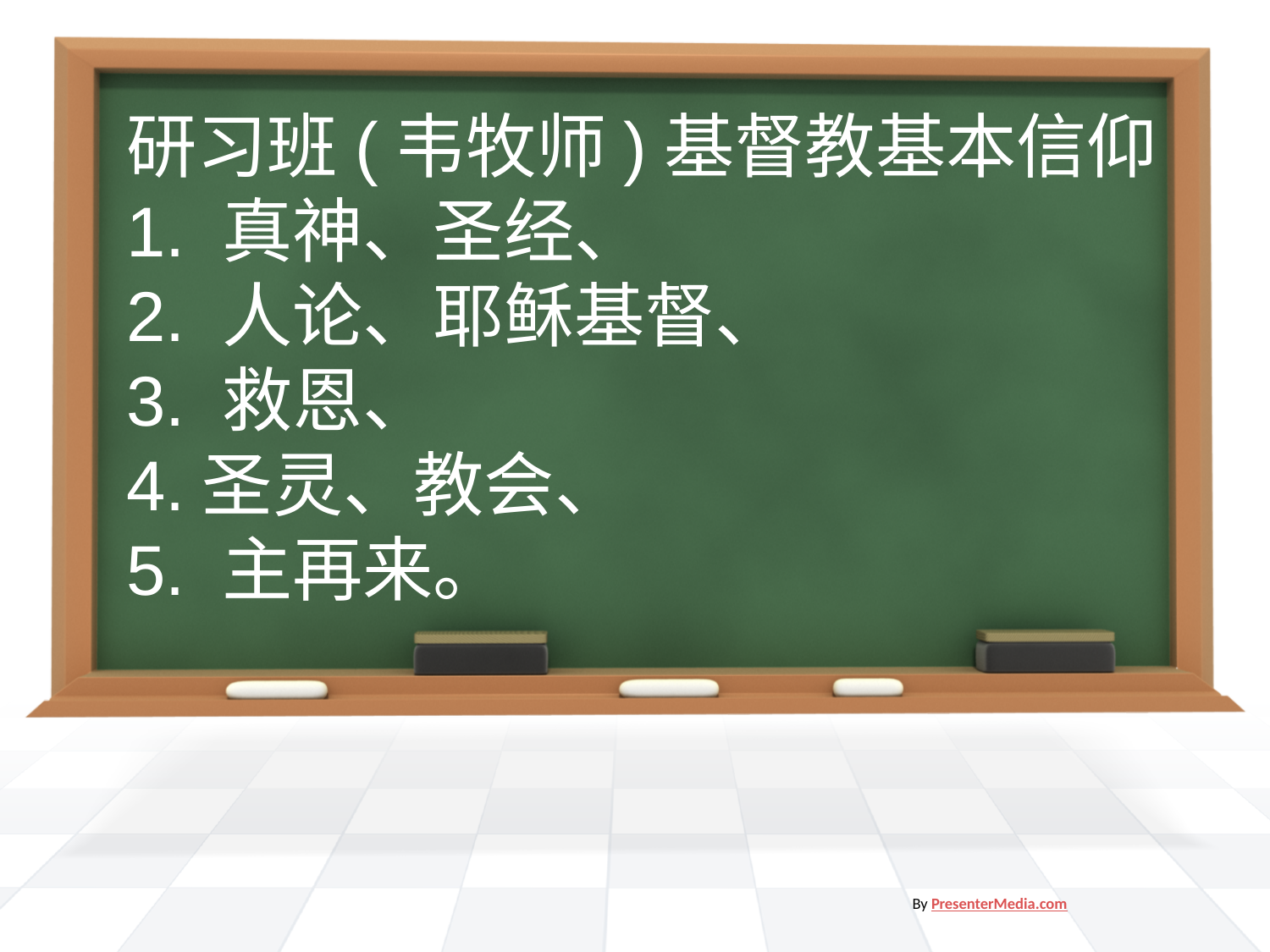

# 研习班(韦牧师)基督教基本信仰 1. 真神、圣经、 2. 人论、耶稣基督、 3. 救恩、 4.圣灵、教会、 5. 主再来。
By PresenterMedia.com